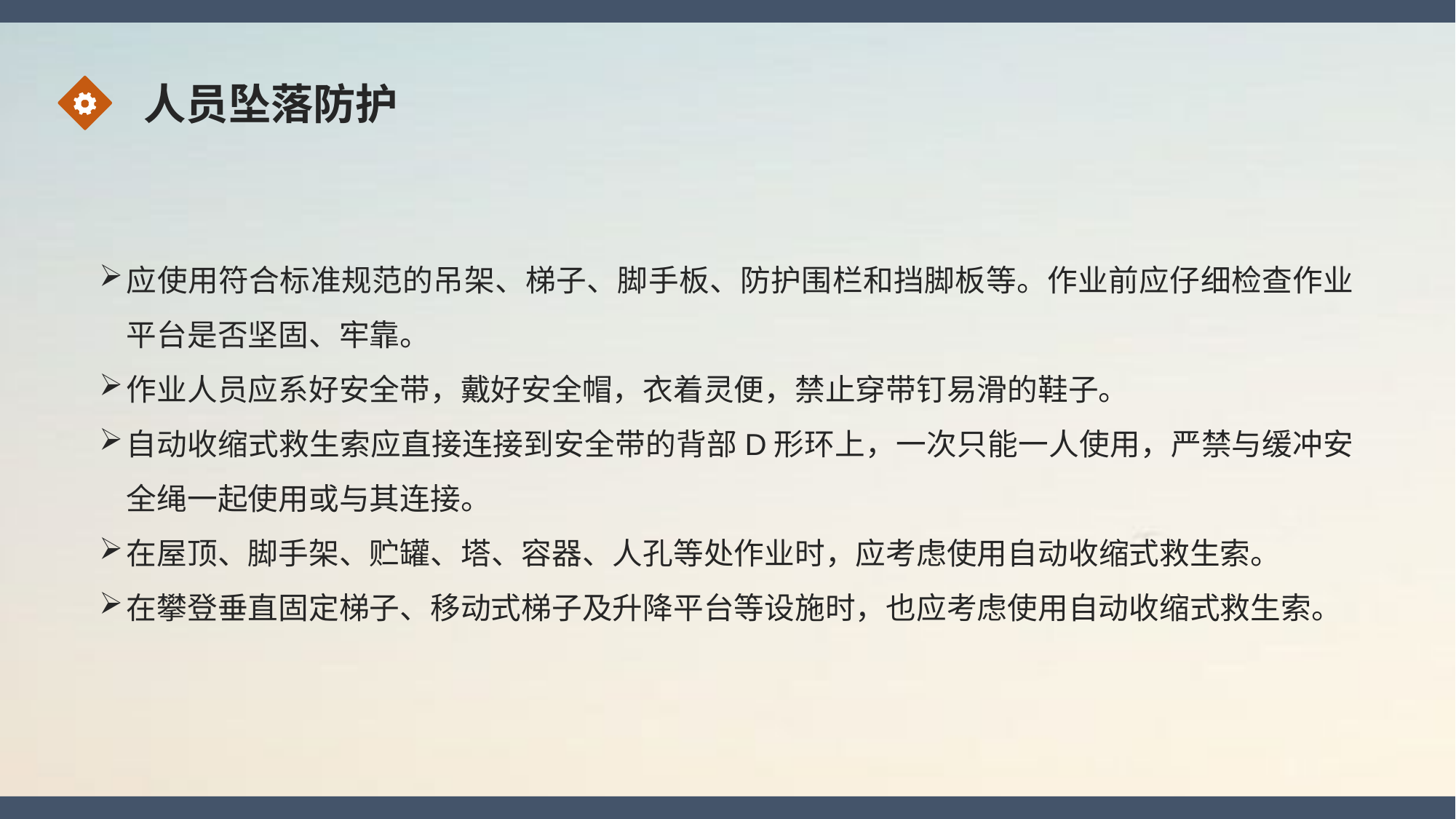

人员坠落防护

应使用符合标准规范的吊架、梯子、脚手板、防护围栏和挡脚板等。作业前应仔细检查作业平台是否坚固、牢靠。
作业人员应系好安全带，戴好安全帽，衣着灵便，禁止穿带钉易滑的鞋子。
自动收缩式救生索应直接连接到安全带的背部D形环上，一次只能一人使用，严禁与缓冲安全绳一起使用或与其连接。
在屋顶、脚手架、贮罐、塔、容器、人孔等处作业时，应考虑使用自动收缩式救生索。
在攀登垂直固定梯子、移动式梯子及升降平台等设施时，也应考虑使用自动收缩式救生索。